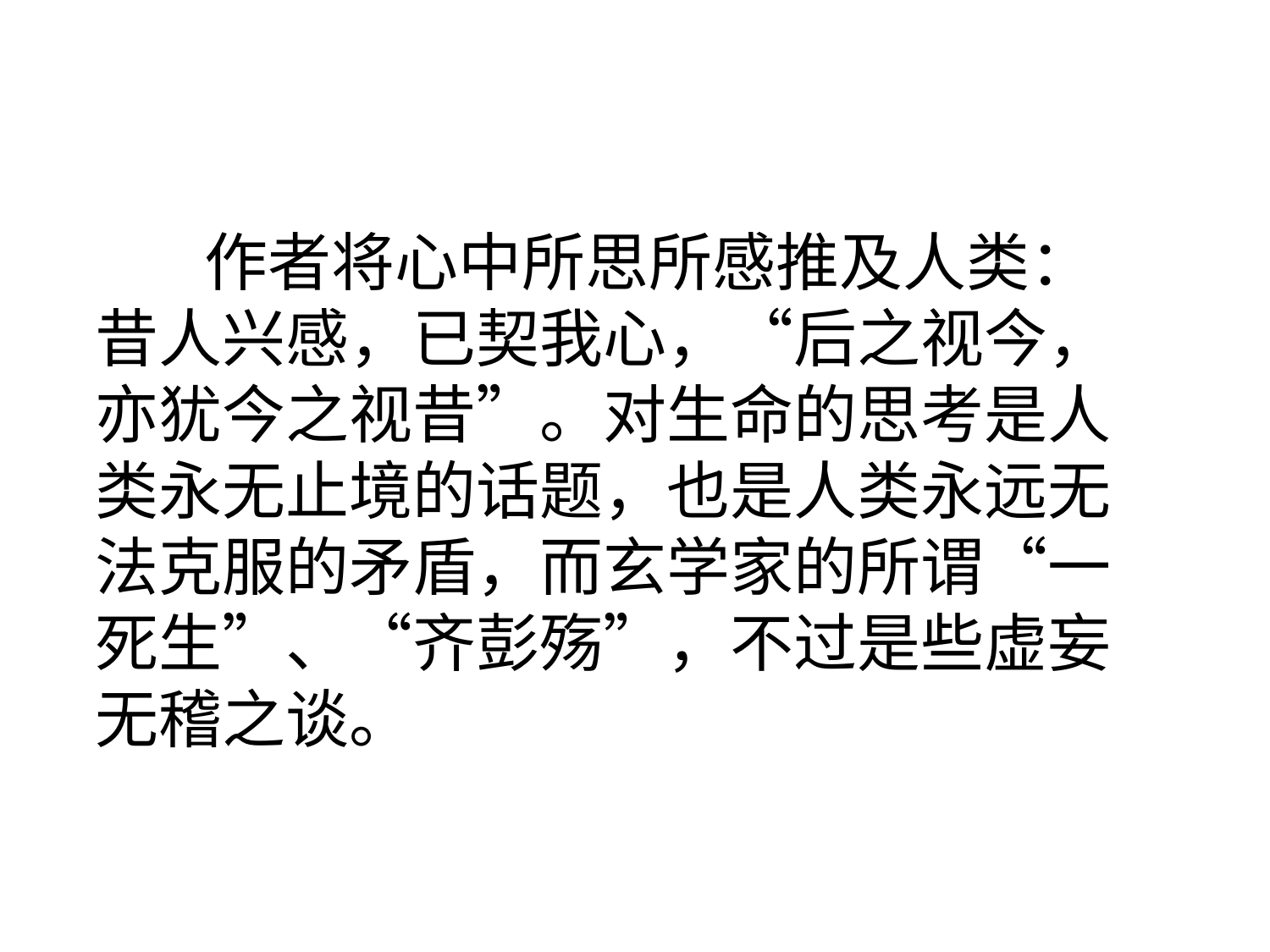

作者将心中所思所感推及人类：昔人兴感，已契我心，“后之视今，亦犹今之视昔”。对生命的思考是人类永无止境的话题，也是人类永远无法克服的矛盾，而玄学家的所谓“一死生”、“齐彭殇”，不过是些虚妄无稽之谈。